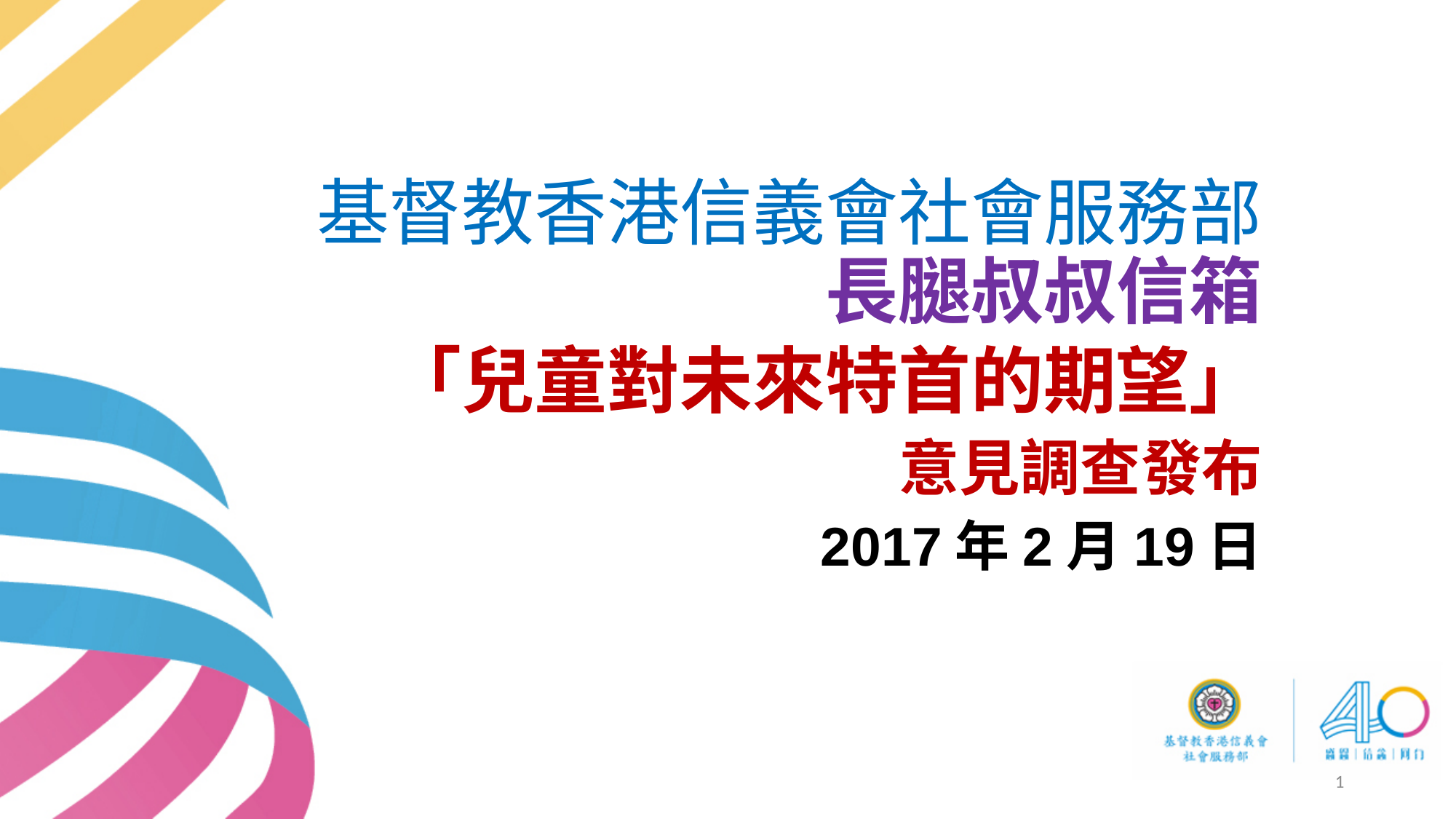

# 基督教香港信義會社會服務部 長腿叔叔信箱
「兒童對未來特首的期望」
意見調查發布
2017年2月19日

1